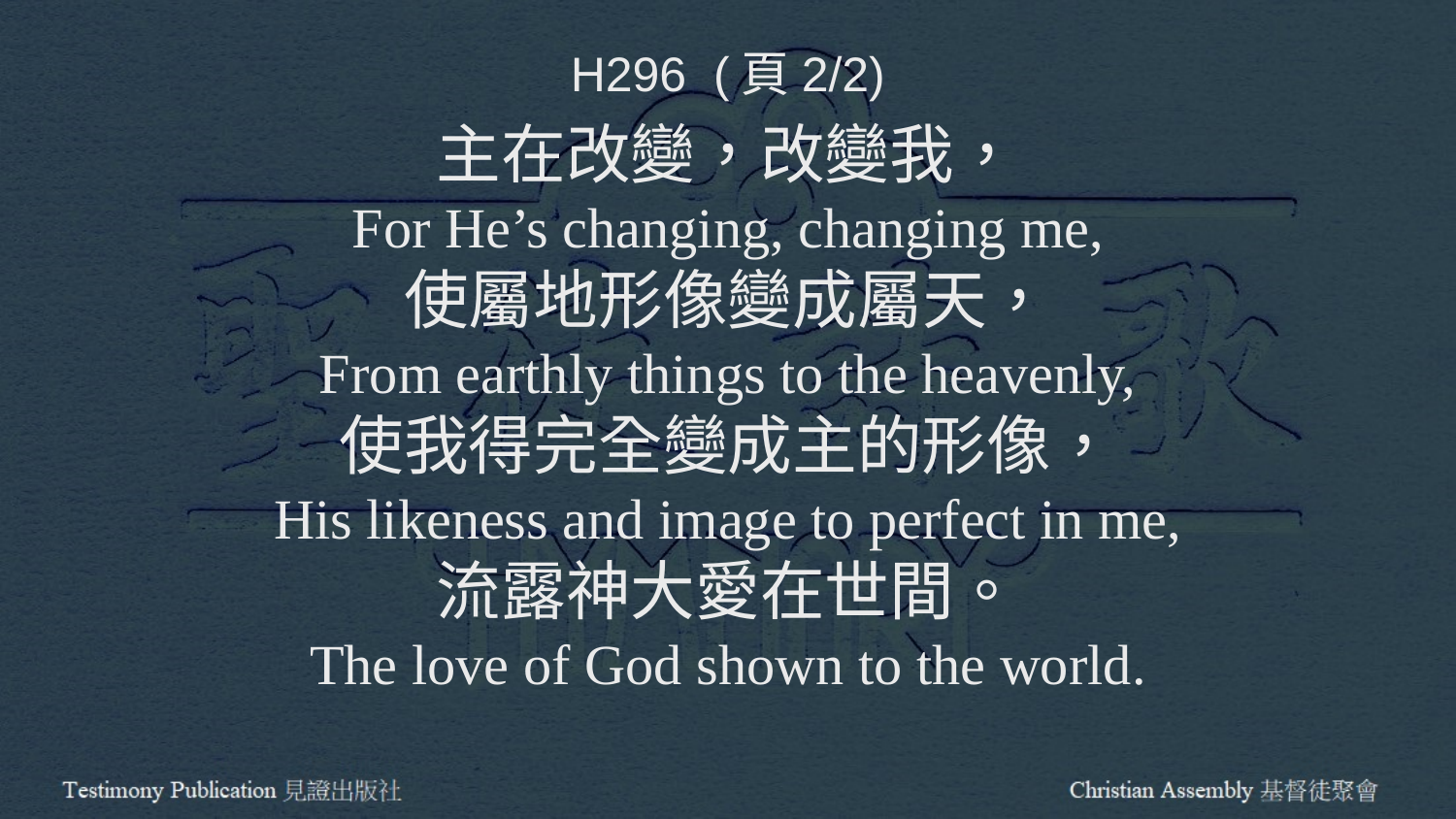

H296  (頁2/2)
主在改變，改變我，
For He’s changing, changing me,
使屬地形像變成屬天，
From earthly things to the heavenly,
使我得完全變成主的形像，
His likeness and image to perfect in me,
流露神大愛在世間。
The love of God shown to the world.